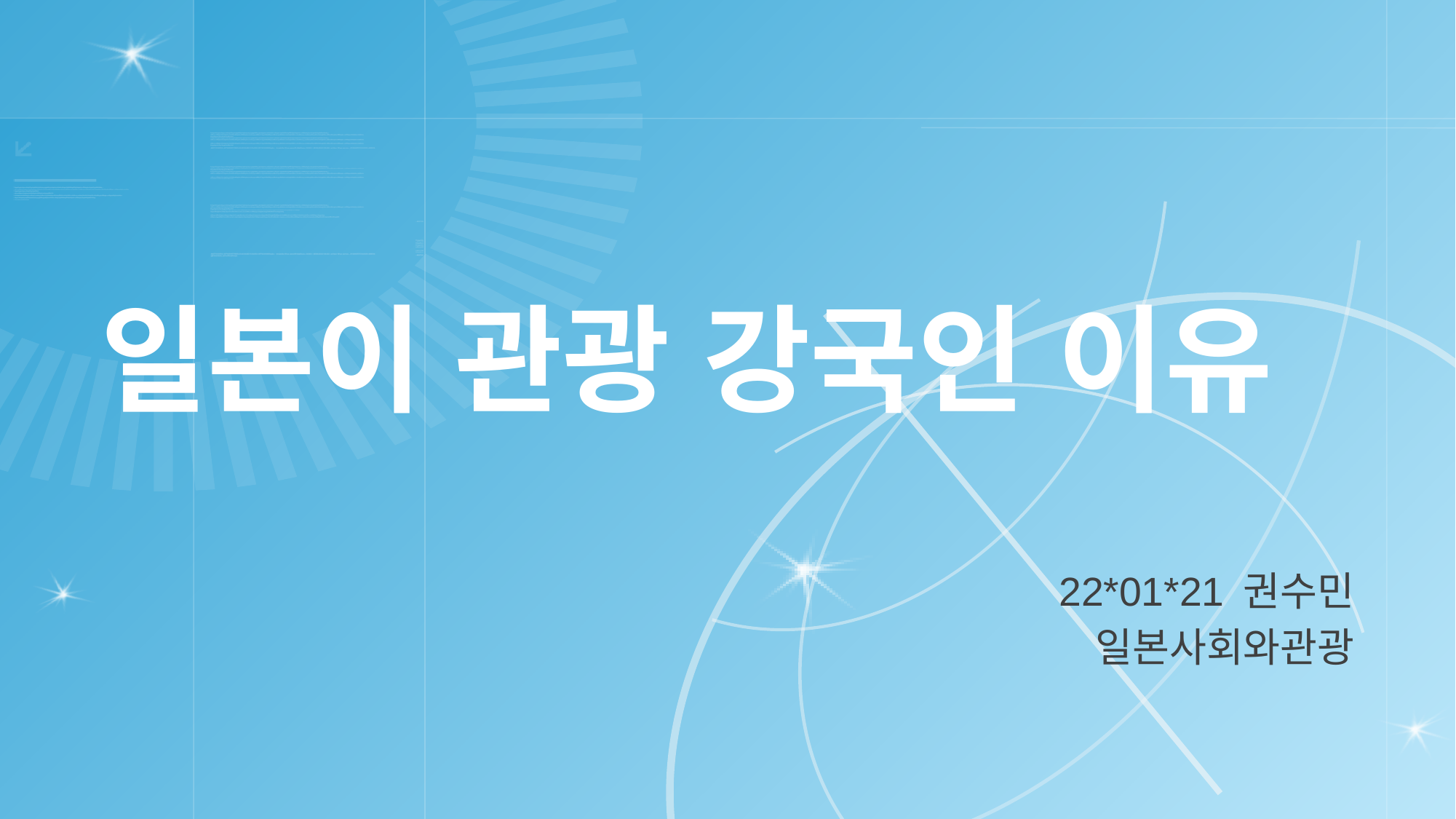

# 일본이 관광 강국인 이유
22*01*21 권수민
일본사회와관광